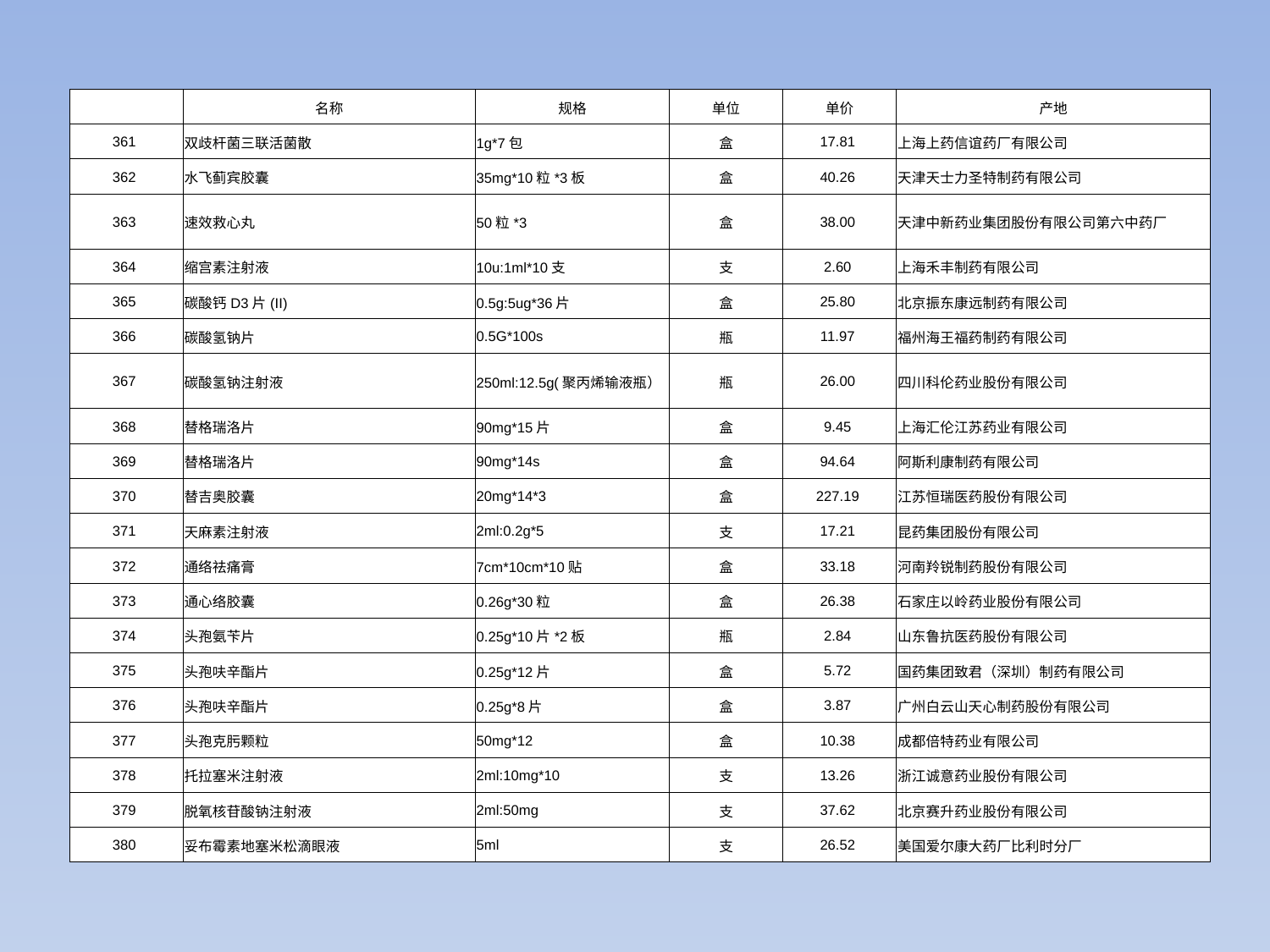

|  | 名称 | 规格 | 单位 | 单价 | 产地 |
| --- | --- | --- | --- | --- | --- |
| 361 | 双歧杆菌三联活菌散 | 1g\*7包 | 盒 | 17.81 | 上海上药信谊药厂有限公司 |
| 362 | 水飞蓟宾胶囊 | 35mg\*10粒\*3板 | 盒 | 40.26 | 天津天士力圣特制药有限公司 |
| 363 | 速效救心丸 | 50粒\*3 | 盒 | 38.00 | 天津中新药业集团股份有限公司第六中药厂 |
| 364 | 缩宫素注射液 | 10u:1ml\*10支 | 支 | 2.60 | 上海禾丰制药有限公司 |
| 365 | 碳酸钙D3片(II) | 0.5g:5ug\*36片 | 盒 | 25.80 | 北京振东康远制药有限公司 |
| 366 | 碳酸氢钠片 | 0.5G\*100s | 瓶 | 11.97 | 福州海王福药制药有限公司 |
| 367 | 碳酸氢钠注射液 | 250ml:12.5g(聚丙烯输液瓶） | 瓶 | 26.00 | 四川科伦药业股份有限公司 |
| 368 | 替格瑞洛片 | 90mg\*15片 | 盒 | 9.45 | 上海汇伦江苏药业有限公司 |
| 369 | 替格瑞洛片 | 90mg\*14s | 盒 | 94.64 | 阿斯利康制药有限公司 |
| 370 | 替吉奥胶囊 | 20mg\*14\*3 | 盒 | 227.19 | 江苏恒瑞医药股份有限公司 |
| 371 | 天麻素注射液 | 2ml:0.2g\*5 | 支 | 17.21 | 昆药集团股份有限公司 |
| 372 | 通络祛痛膏 | 7cm\*10cm\*10贴 | 盒 | 33.18 | 河南羚锐制药股份有限公司 |
| 373 | 通心络胶囊 | 0.26g\*30粒 | 盒 | 26.38 | 石家庄以岭药业股份有限公司 |
| 374 | 头孢氨苄片 | 0.25g\*10片\*2板 | 瓶 | 2.84 | 山东鲁抗医药股份有限公司 |
| 375 | 头孢呋辛酯片 | 0.25g\*12片 | 盒 | 5.72 | 国药集团致君（深圳）制药有限公司 |
| 376 | 头孢呋辛酯片 | 0.25g\*8片 | 盒 | 3.87 | 广州白云山天心制药股份有限公司 |
| 377 | 头孢克肟颗粒 | 50mg\*12 | 盒 | 10.38 | 成都倍特药业有限公司 |
| 378 | 托拉塞米注射液 | 2ml:10mg\*10 | 支 | 13.26 | 浙江诚意药业股份有限公司 |
| 379 | 脱氧核苷酸钠注射液 | 2ml:50mg | 支 | 37.62 | 北京赛升药业股份有限公司 |
| 380 | 妥布霉素地塞米松滴眼液 | 5ml | 支 | 26.52 | 美国爱尔康大药厂比利时分厂 |